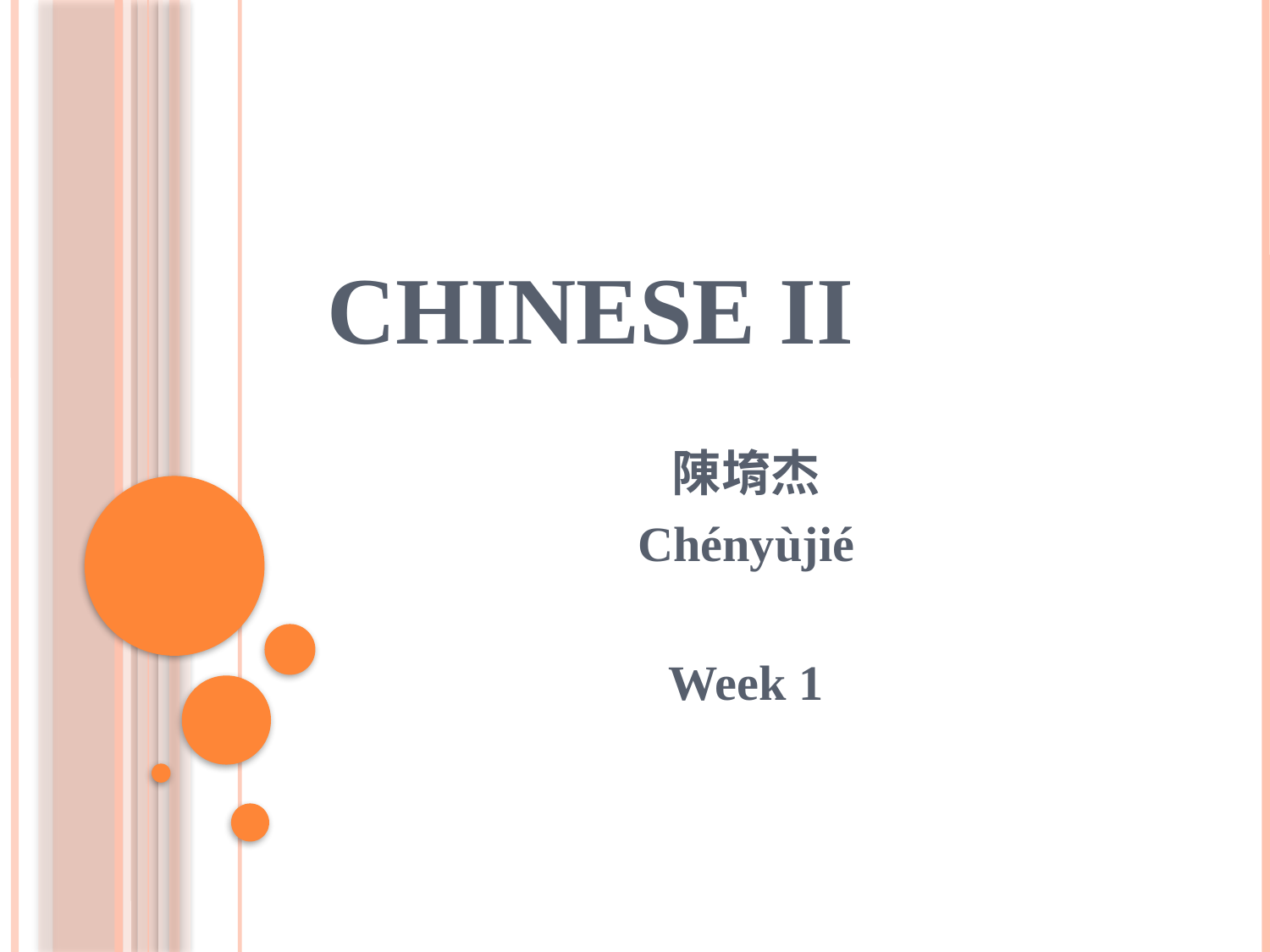

# Chinese II
陳堉杰
Chényùjié

Week 1